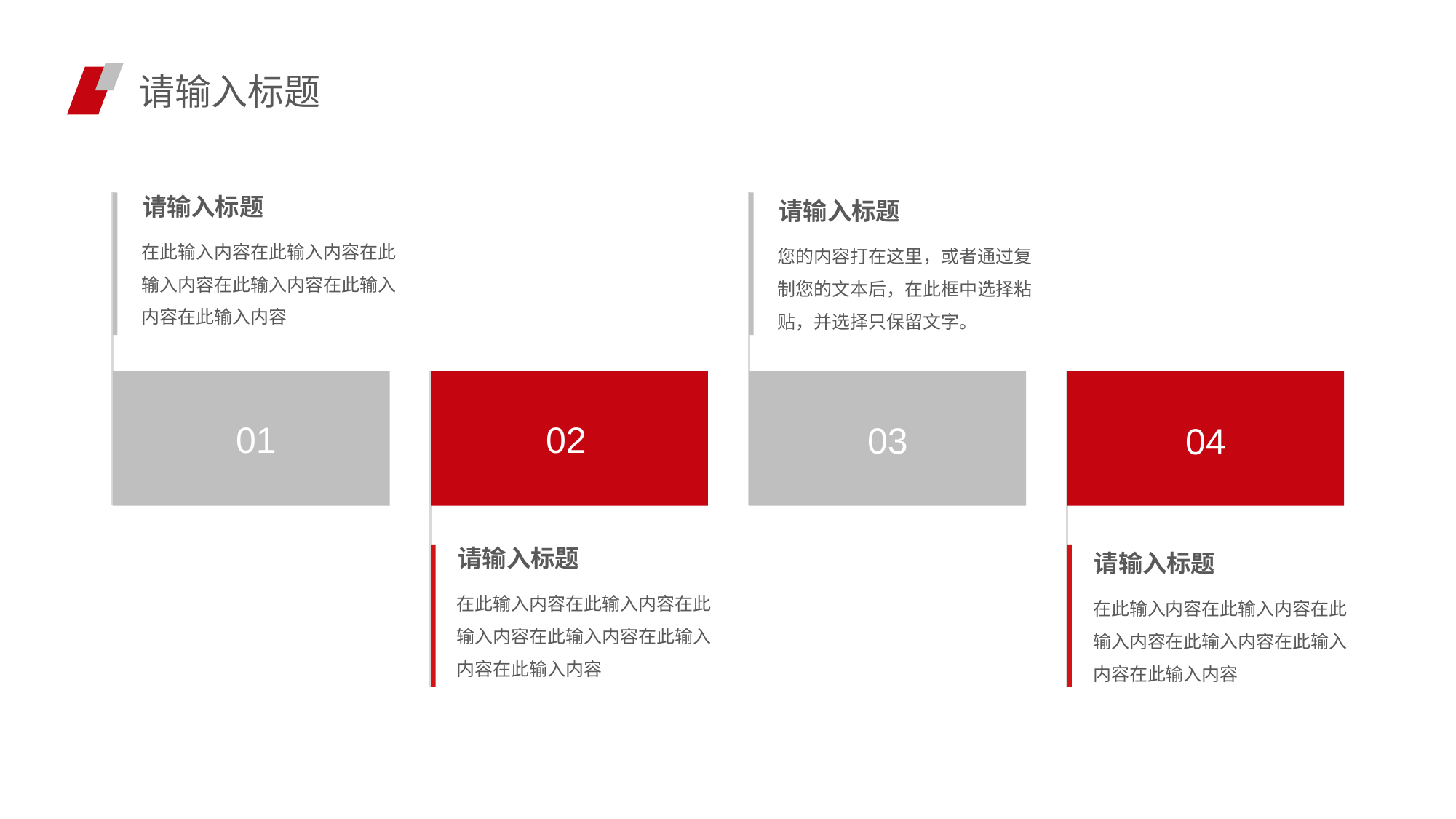

请输入标题

请输入标题

请输入标题
在此输入内容在此输入内容在此输入内容在此输入内容在此输入内容在此输入内容
您的内容打在这里，或者通过复制您的文本后，在此框中选择粘贴，并选择只保留文字。

01
02
03
04
请输入标题

请输入标题
在此输入内容在此输入内容在此输入内容在此输入内容在此输入内容在此输入内容
在此输入内容在此输入内容在此输入内容在此输入内容在此输入内容在此输入内容